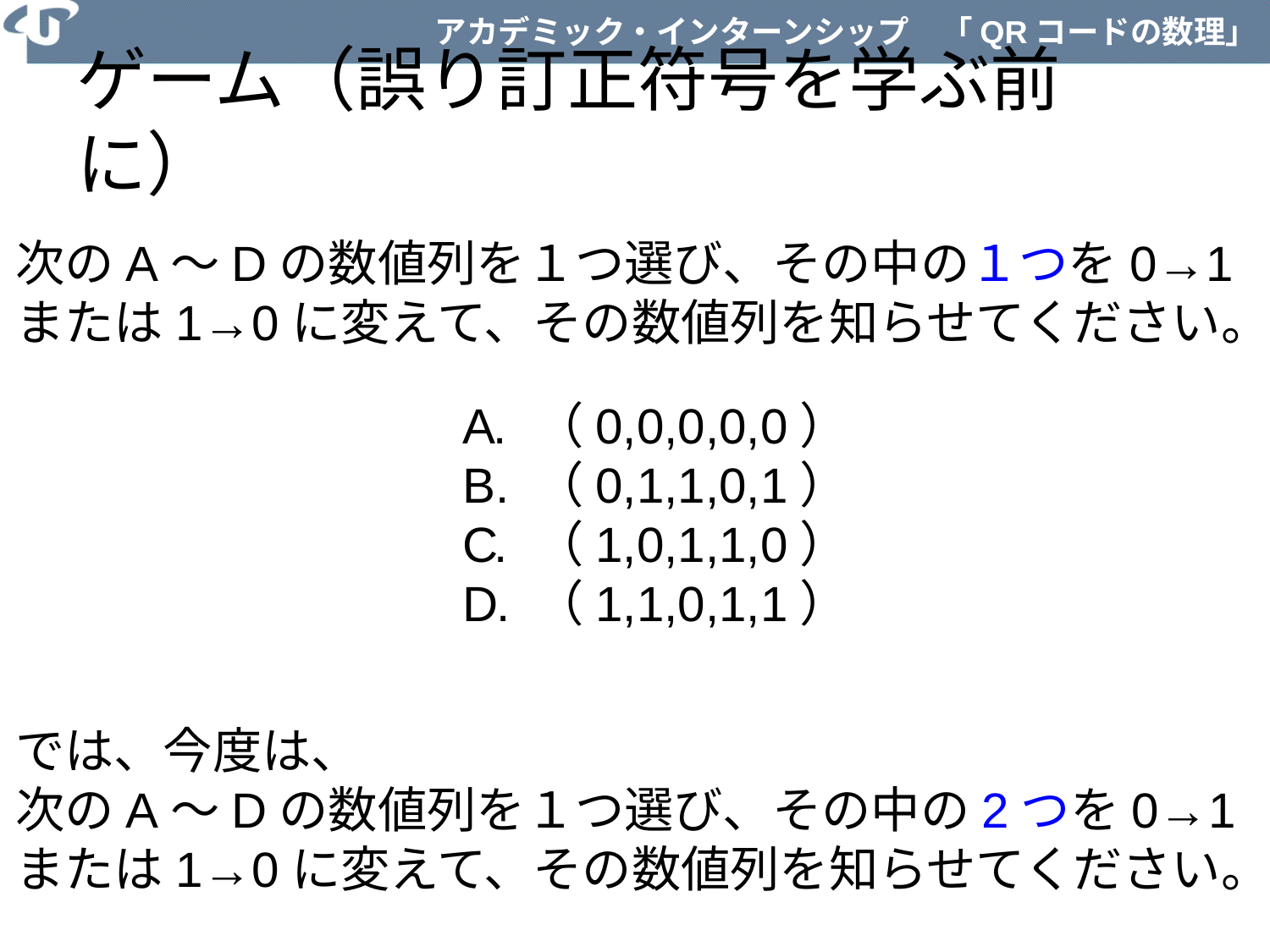

# ゲーム（誤り訂正符号を学ぶ前に）
次のA～Dの数値列を１つ選び、その中の１つを0→1
または1→0に変えて、その数値列を知らせてください。
（0,0,0,0,0）
（0,1,1,0,1）
（1,0,1,1,0）
（1,1,0,1,1）
では、今度は、
次のA～Dの数値列を１つ選び、その中の2つを0→1
または1→0に変えて、その数値列を知らせてください。